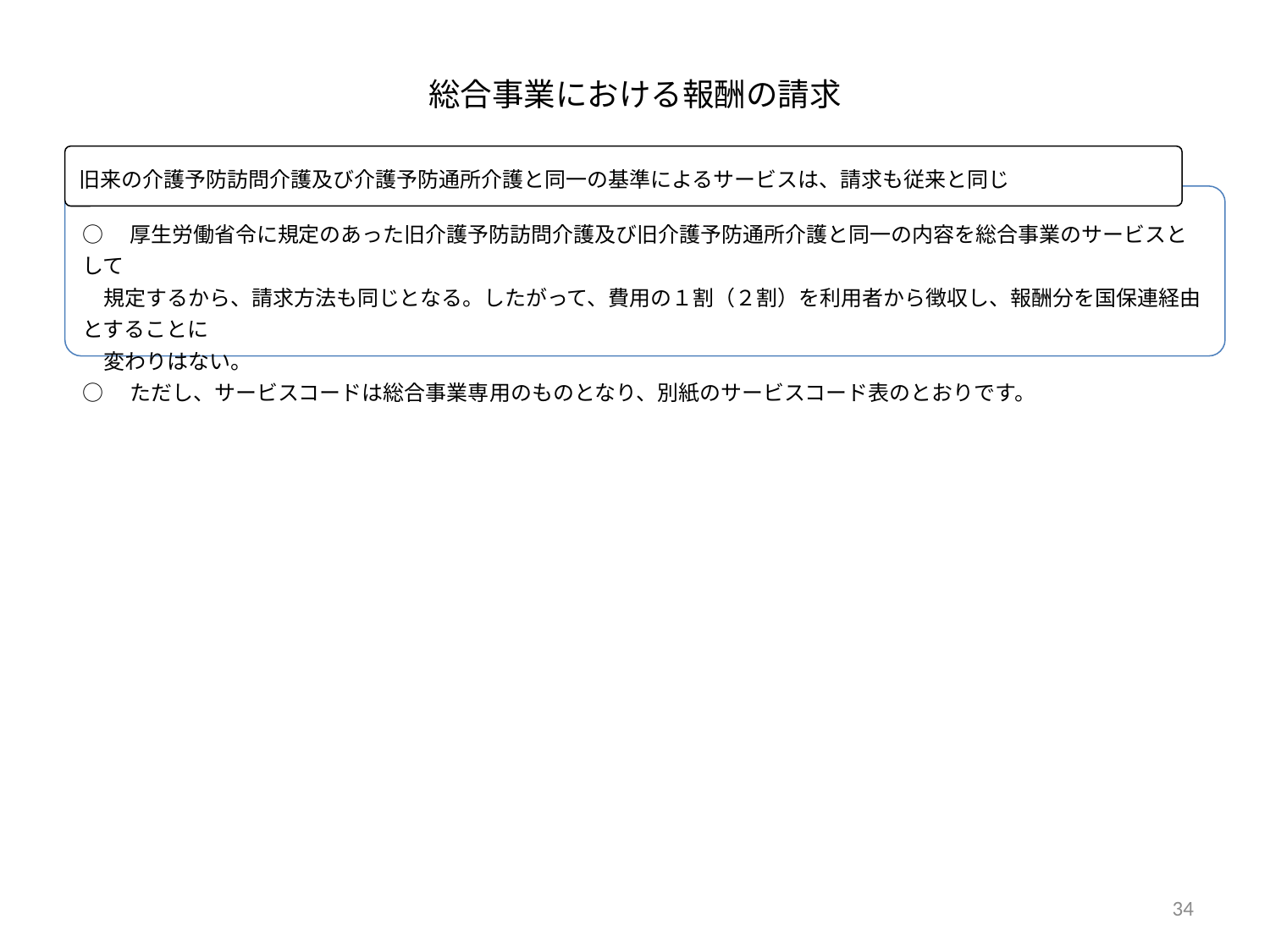

# 総合事業における報酬の請求
旧来の介護予防訪問介護及び介護予防通所介護と同⼀の基準によるサービスは、請求も従来と同じ

○　厚⽣労働省令に規定のあった旧介護予防訪問介護及び旧介護予防通所介護と同⼀の内容を総合事業のサービスとして
　規定するから、請求⽅法も同じとなる。したがって、費⽤の１割（２割）を利⽤者から徴収し、報酬分を国保連経由とすることに
　変わりはない。
○　ただし、サービスコードは総合事業専⽤のものとなり、別紙のサービスコード表のとおりです。
34